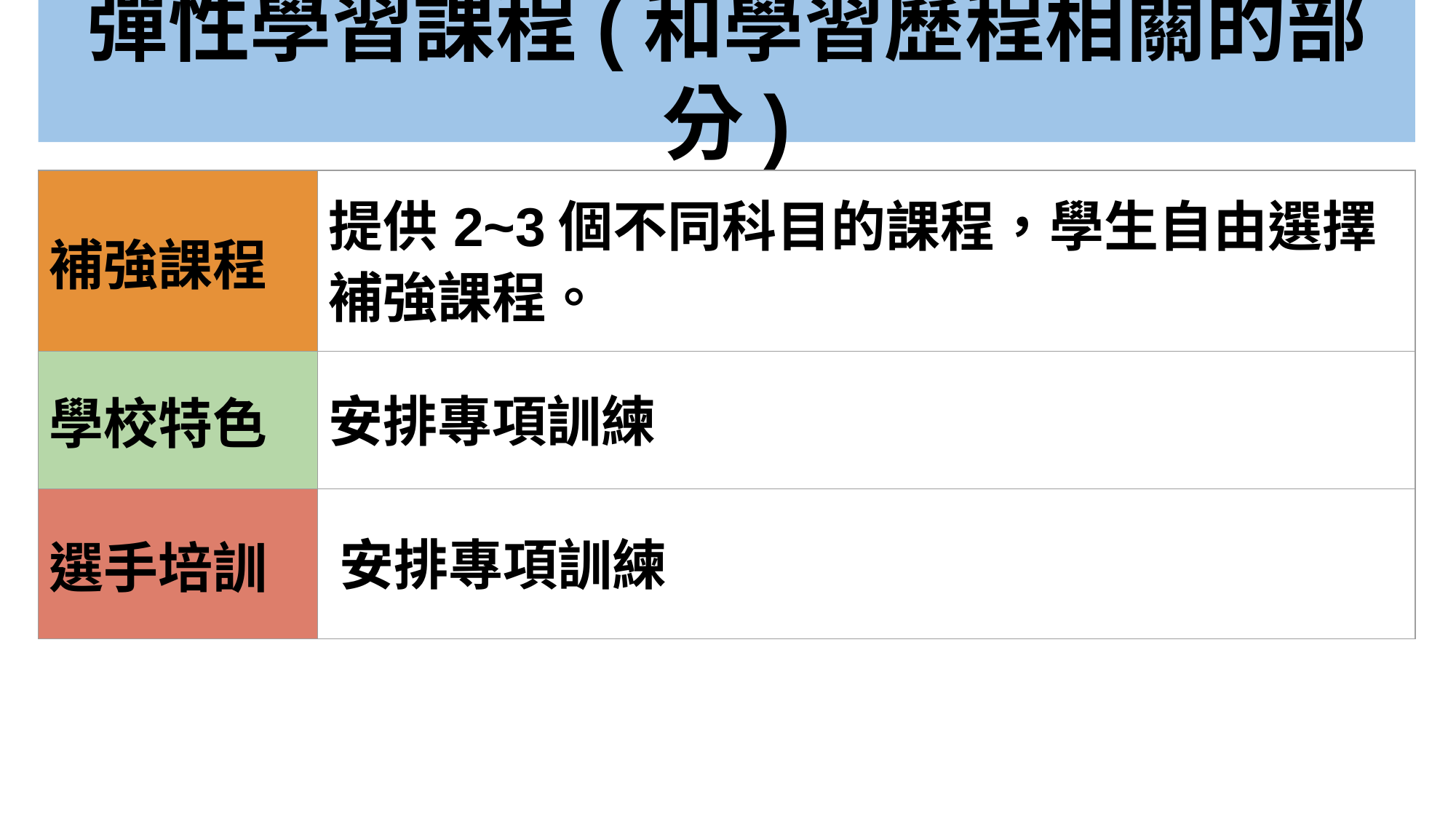

彈性學習課程(和學習歷程相關的部分)
| 補強課程 | 提供2~3個不同科目的課程，學生自由選擇補強課程。 |
| --- | --- |
| 學校特色 | 安排專項訓練 |
| 選手培訓 | 安排專項訓練 |